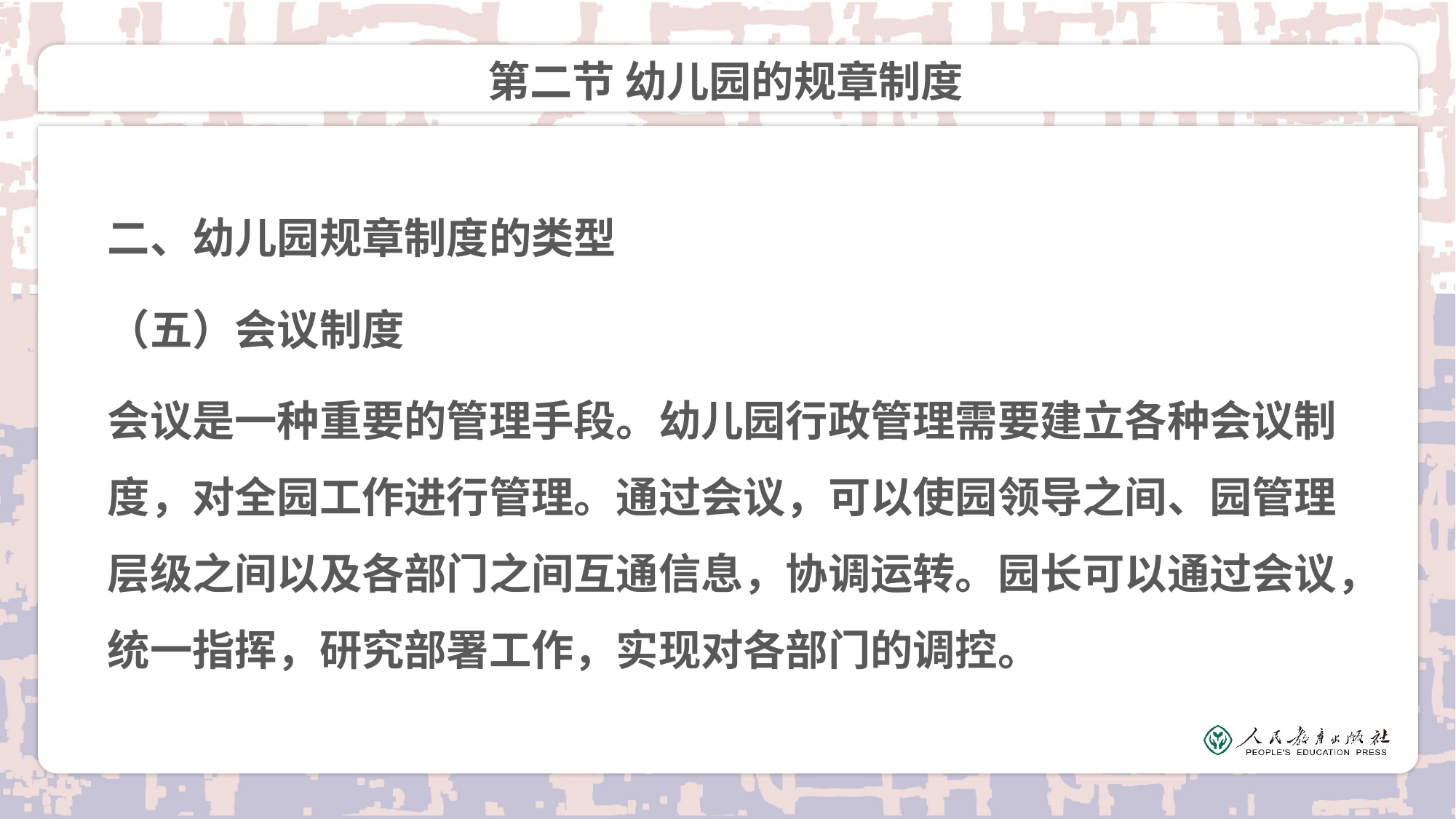

# 第二节 幼儿园的规章制度
二、幼儿园规章制度的类型
（五）会议制度
会议是一种重要的管理手段。幼儿园行政管理需要建立各种会议制度，对全园工作进行管理。通过会议，可以使园领导之间、园管理层级之间以及各部门之间互通信息，协调运转。园长可以通过会议，统一指挥，研究部署工作，实现对各部门的调控。